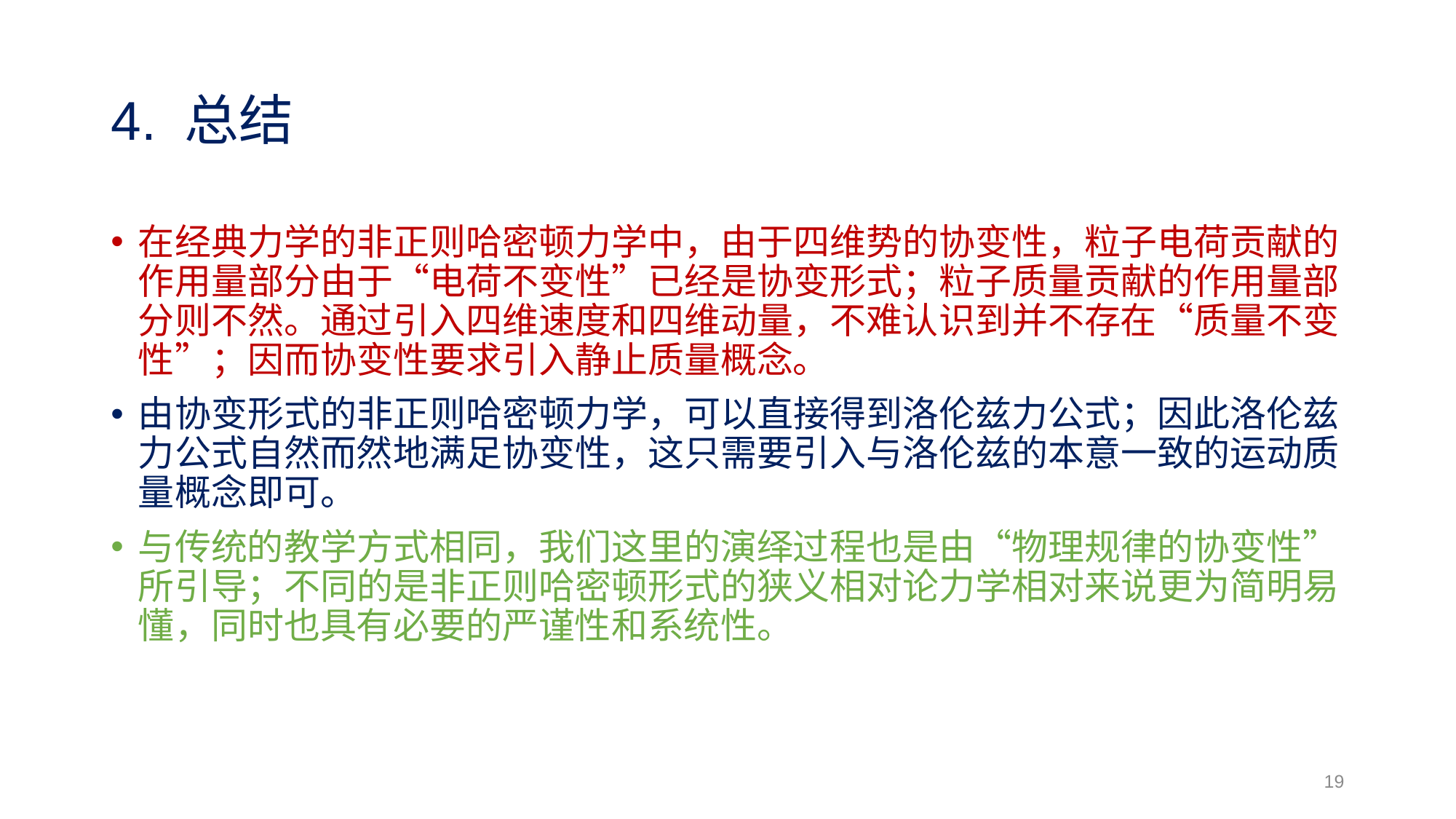

# 4. 总结
在经典力学的非正则哈密顿力学中，由于四维势的协变性，粒子电荷贡献的作用量部分由于“电荷不变性”已经是协变形式；粒子质量贡献的作用量部分则不然。通过引入四维速度和四维动量，不难认识到并不存在“质量不变性”；因而协变性要求引入静止质量概念。
由协变形式的非正则哈密顿力学，可以直接得到洛伦兹力公式；因此洛伦兹力公式自然而然地满足协变性，这只需要引入与洛伦兹的本意一致的运动质量概念即可。
与传统的教学方式相同，我们这里的演绎过程也是由“物理规律的协变性”所引导；不同的是非正则哈密顿形式的狭义相对论力学相对来说更为简明易懂，同时也具有必要的严谨性和系统性。
19